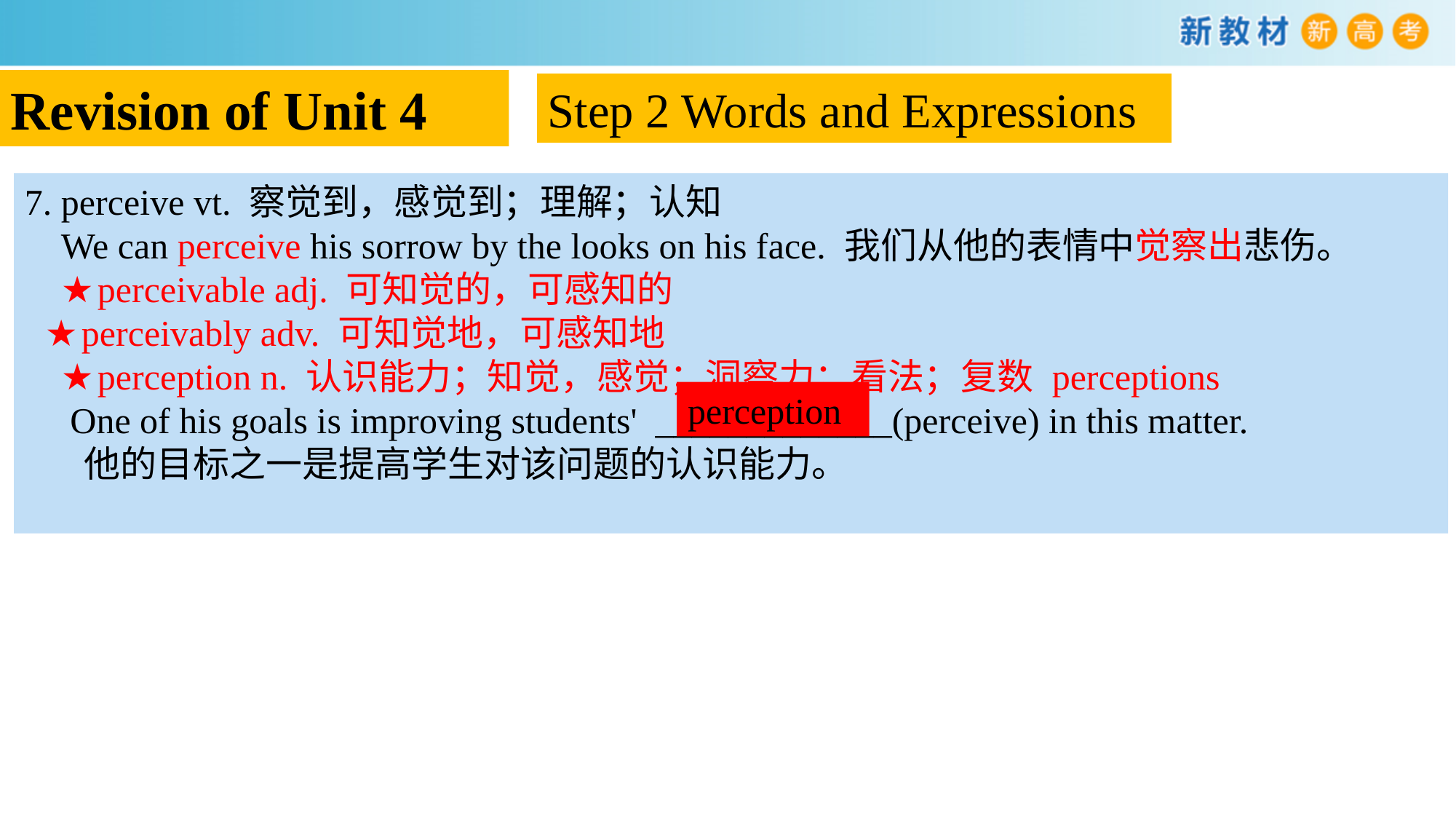

Revision of Unit 4
Step 2 Words and Expressions
7. perceive vt. 察觉到，感觉到；理解；认知
    We can perceive his sorrow by the looks on his face. 我们从他的表情中觉察出悲伤。
    ★perceivable adj. 可知觉的，可感知的
  ★perceivably adv. 可知觉地，可感知地
    ★perception n. 认识能力；知觉，感觉；洞察力；看法；复数 perceptions
     One of his goals is improving students'  _____________(perceive) in this matter.
     他的目标之一是提高学生对该问题的认识能力。

perception